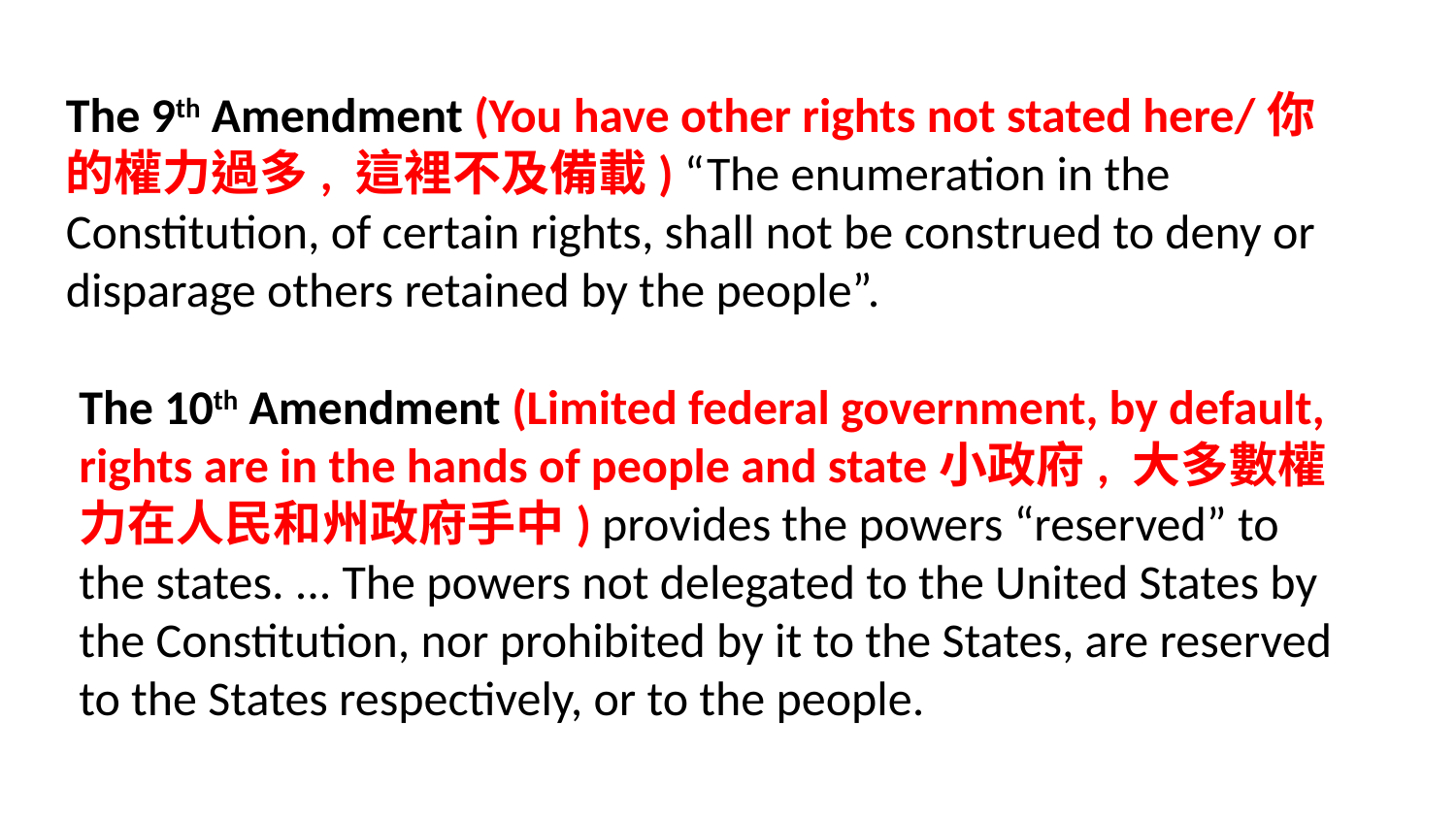

The 9th Amendment (You have other rights not stated here/你的權力過多, 這裡不及備載) “The enumeration in the Constitution, of certain rights, shall not be construed to deny or disparage others retained by the people”.
The 10th Amendment (Limited federal government, by default, rights are in the hands of people and state小政府, 大多數權力在人民和州政府手中) provides the powers “reserved” to the states. ... The powers not delegated to the United States by the Constitution, nor prohibited by it to the States, are reserved to the States respectively, or to the people.